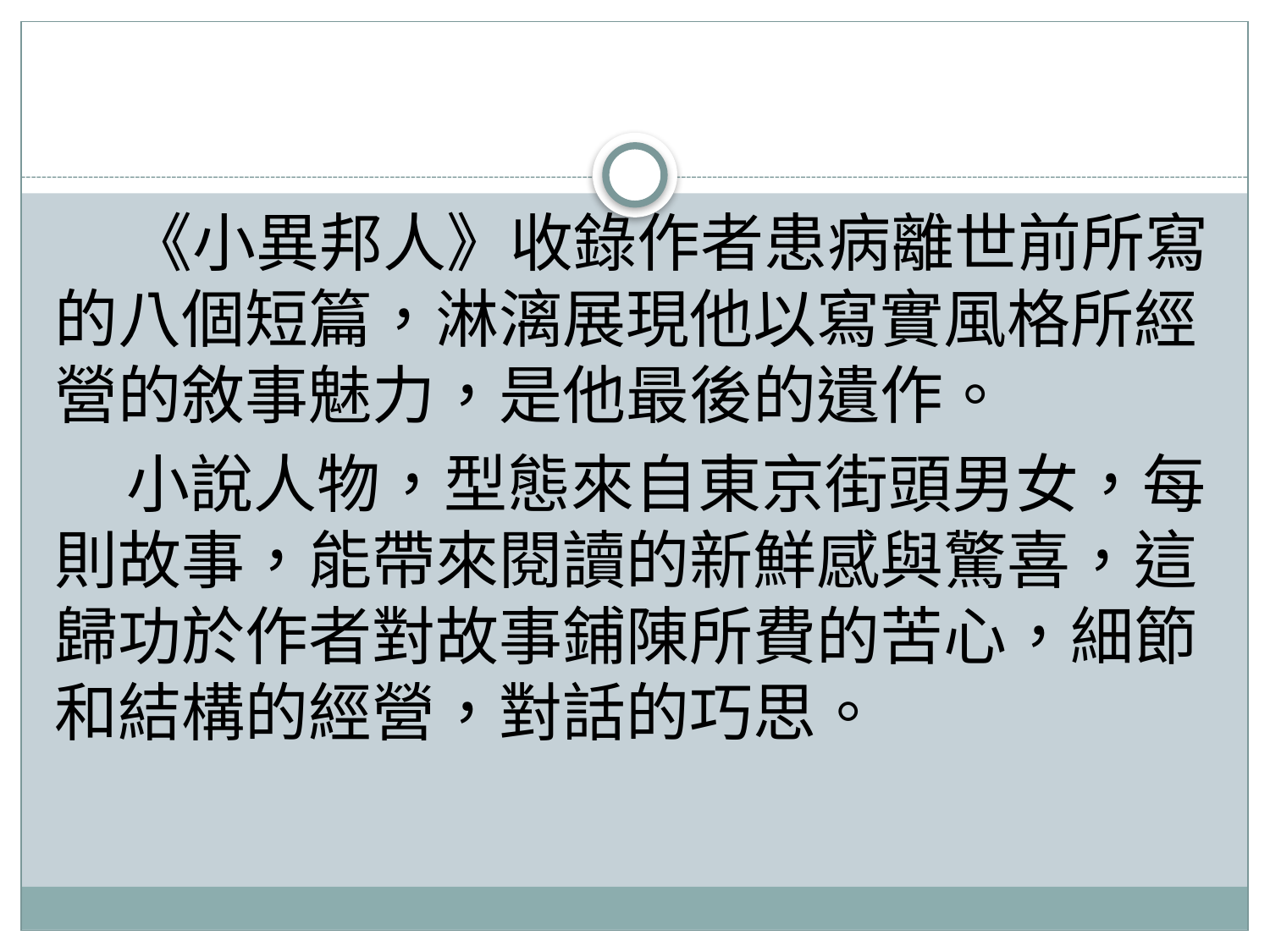

#
      《小異邦人》收錄作者患病離世前所寫的八個短篇，淋漓展現他以寫實風格所經營的敘事魅力，是他最後的遺作。
    小說人物，型態來自東京街頭男女，每則故事，能帶來閱讀的新鮮感與驚喜，這歸功於作者對故事鋪陳所費的苦心，細節和結構的經營，對話的巧思。